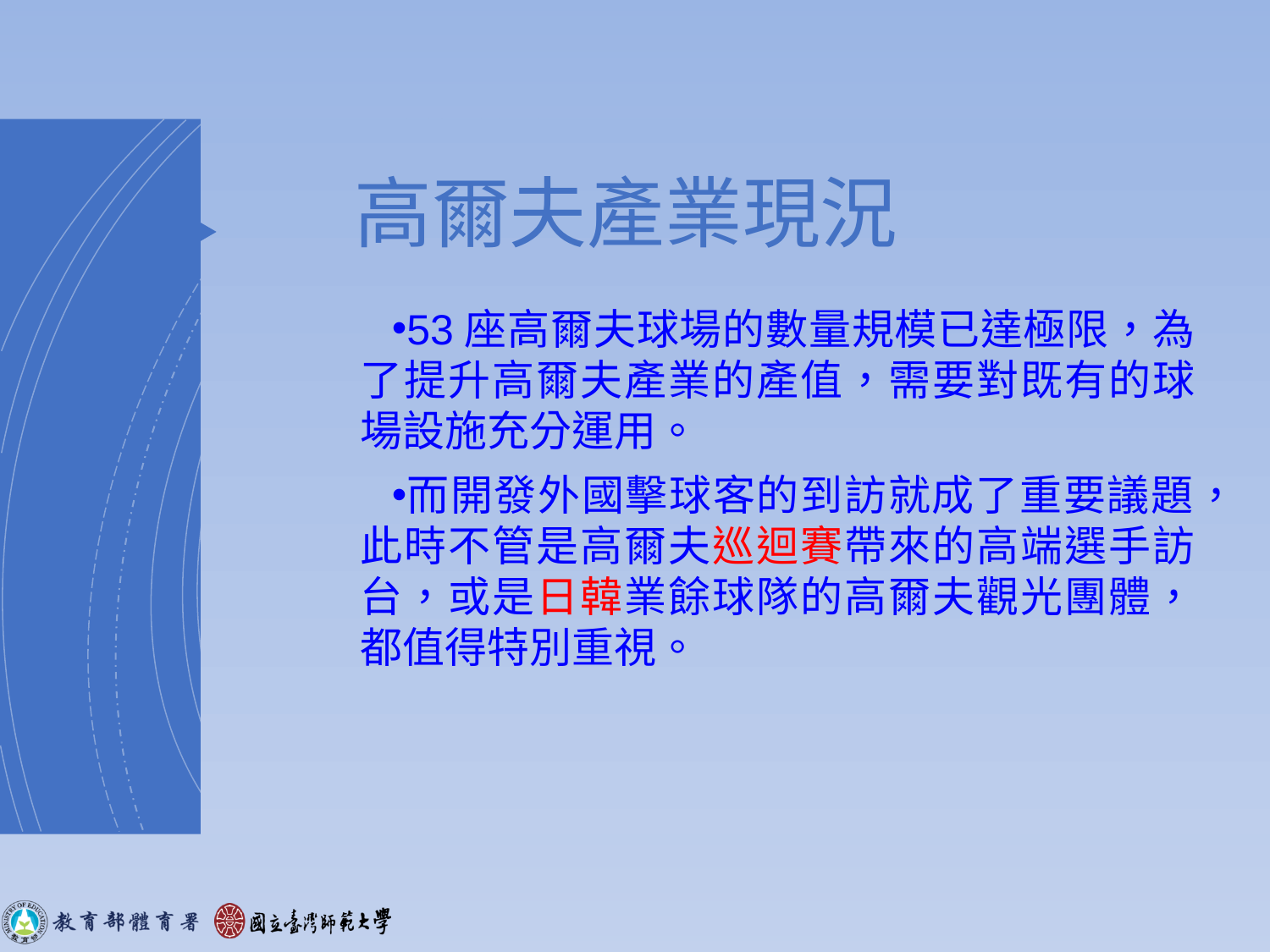

# 高爾夫產業現況

53座高爾夫球場的數量規模已達極限，為了提升高爾夫產業的產值，需要對既有的球場設施充分運用。
而開發外國擊球客的到訪就成了重要議題，此時不管是高爾夫巡迴賽帶來的高端選手訪台，或是日韓業餘球隊的高爾夫觀光團體，都值得特別重視。